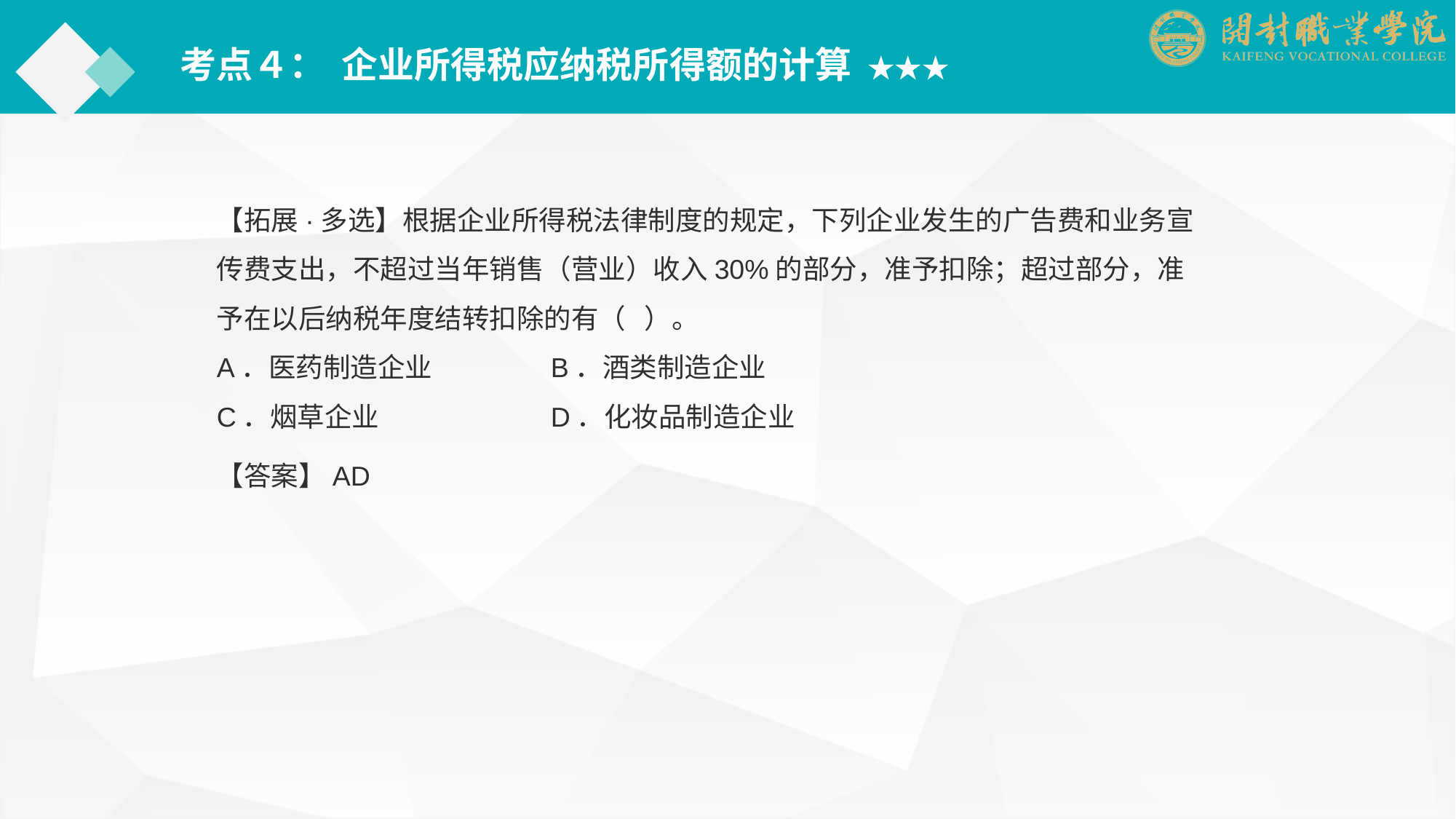

考点４：  企业所得税应纳税所得额的计算  ★★★
【拓展·多选】根据企业所得税法律制度的规定，下列企业发生的广告费和业务宣传费支出，不超过当年销售（营业）收入30%的部分，准予扣除；超过部分，准予在以后纳税年度结转扣除的有（   ）。
A．医药制造企业	　　　　B．酒类制造企业　　　
C．烟草企业	　　　　D．化妆品制造企业
【答案】AD